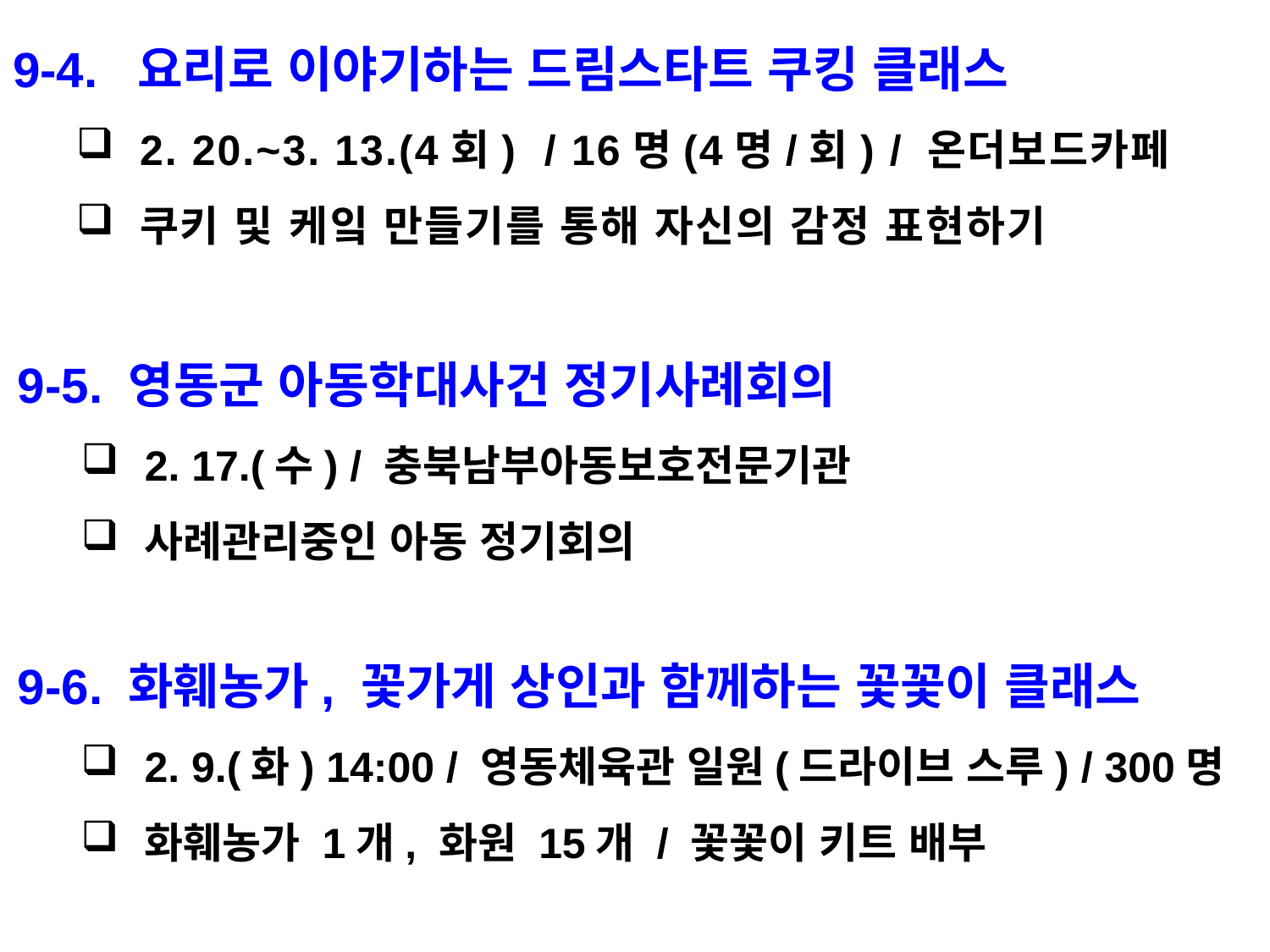

9-4.  요리로 이야기하는 드림스타트 쿠킹 클래스
2. 20.~3. 13.(4회)  / 16명(4명/회) / 온더보드카페
쿠키 및 케잌 만들기를 통해 자신의 감정 표현하기

9-5. 영동군 아동학대사건 정기사례회의
2. 17.(수) / 충북남부아동보호전문기관
사례관리중인 아동 정기회의

9-6. 화훼농가, 꽃가게 상인과 함께하는 꽃꽃이 클래스
2. 9.(화) 14:00 / 영동체육관 일원(드라이브 스루) / 300명
화훼농가 1개, 화원 15개 / 꽃꽃이 키트 배부